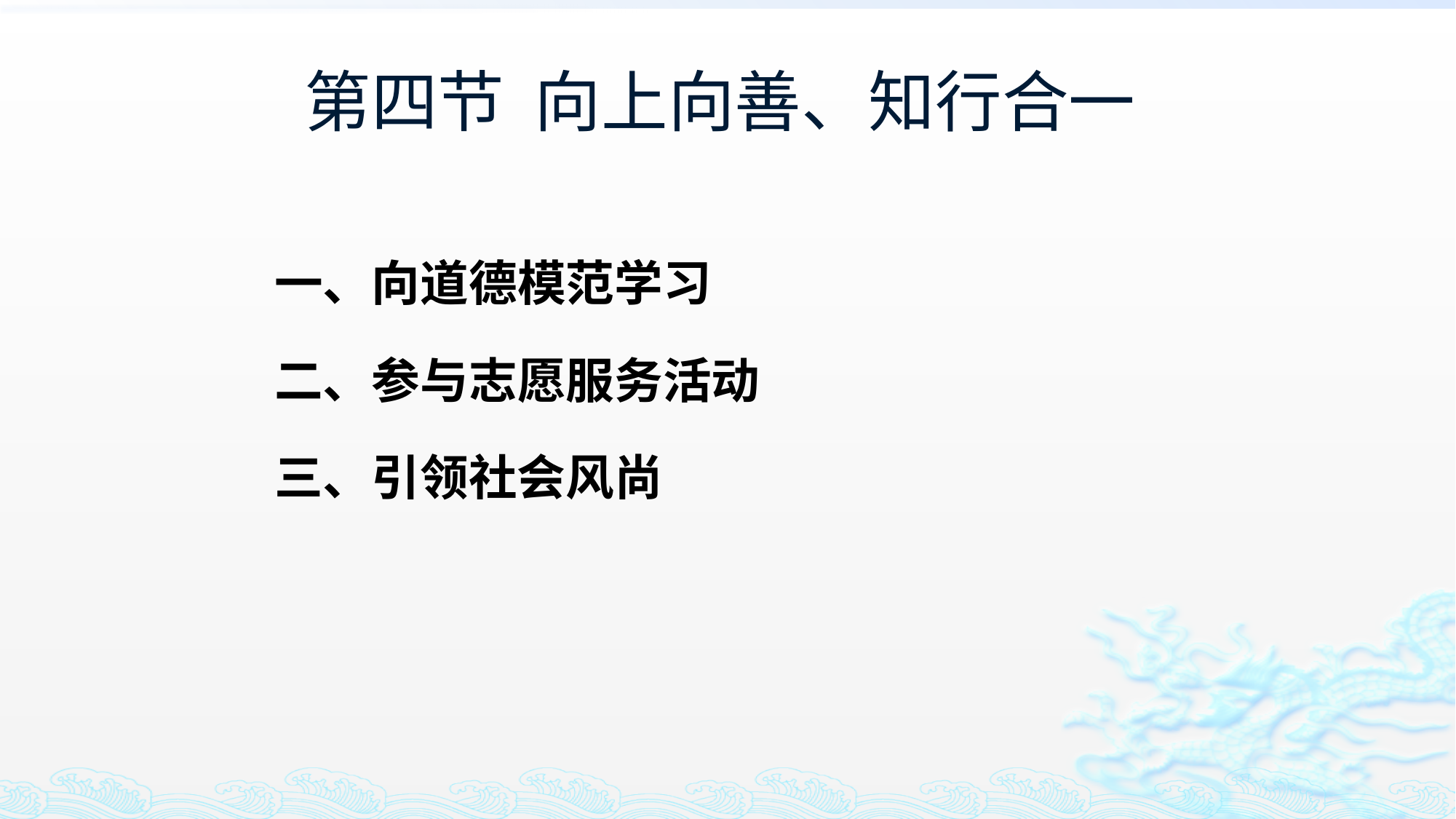

# 第四节  向上向善、知行合一
一、向道德模范学习
二、参与志愿服务活动
三、引领社会风尚

www.themegallery.com